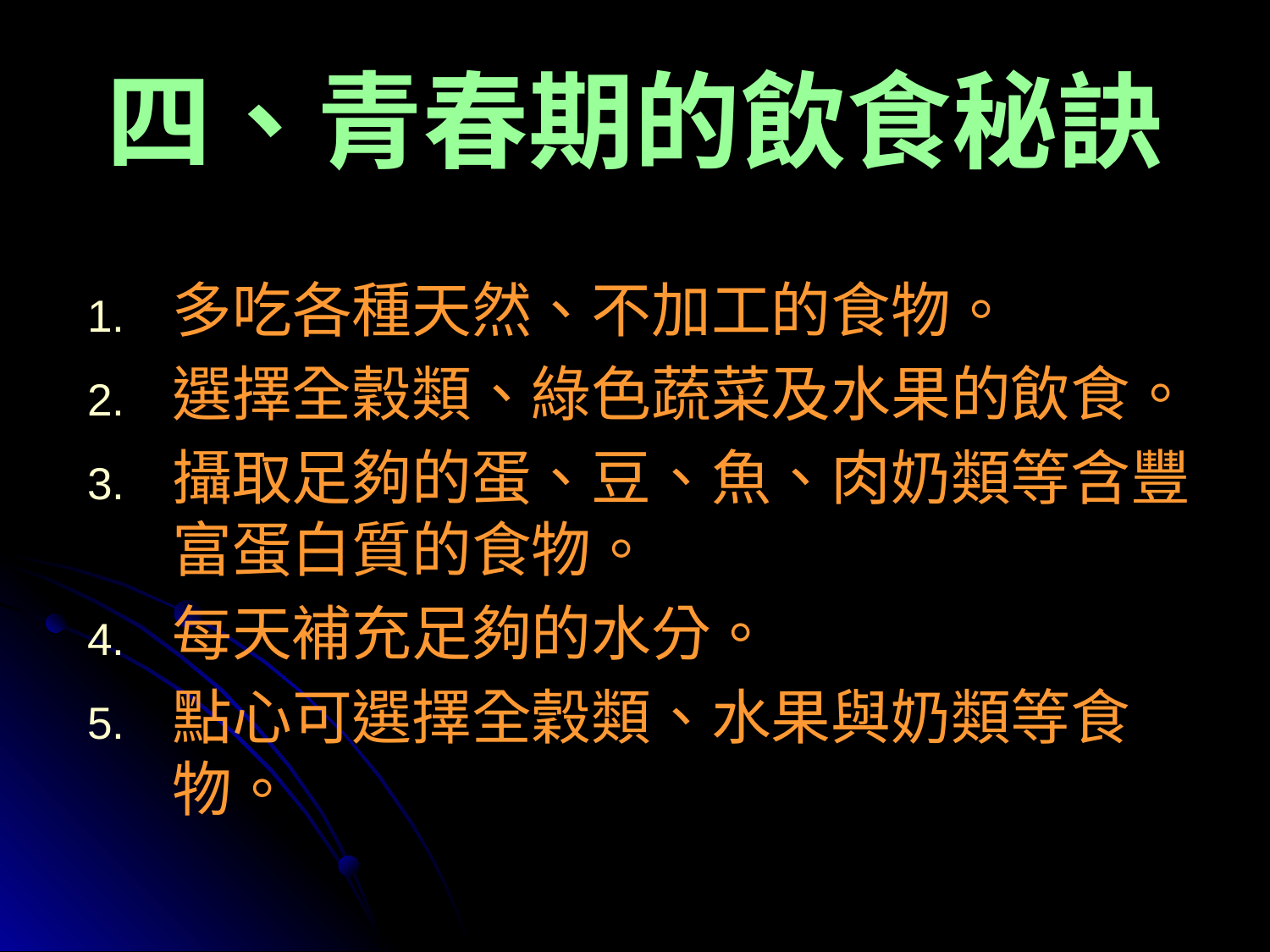

# 四、青春期的飲食秘訣
多吃各種天然、不加工的食物。
選擇全穀類、綠色蔬菜及水果的飲食。
攝取足夠的蛋、豆、魚、肉奶類等含豐富蛋白質的食物。
每天補充足夠的水分。
點心可選擇全穀類、水果與奶類等食物。